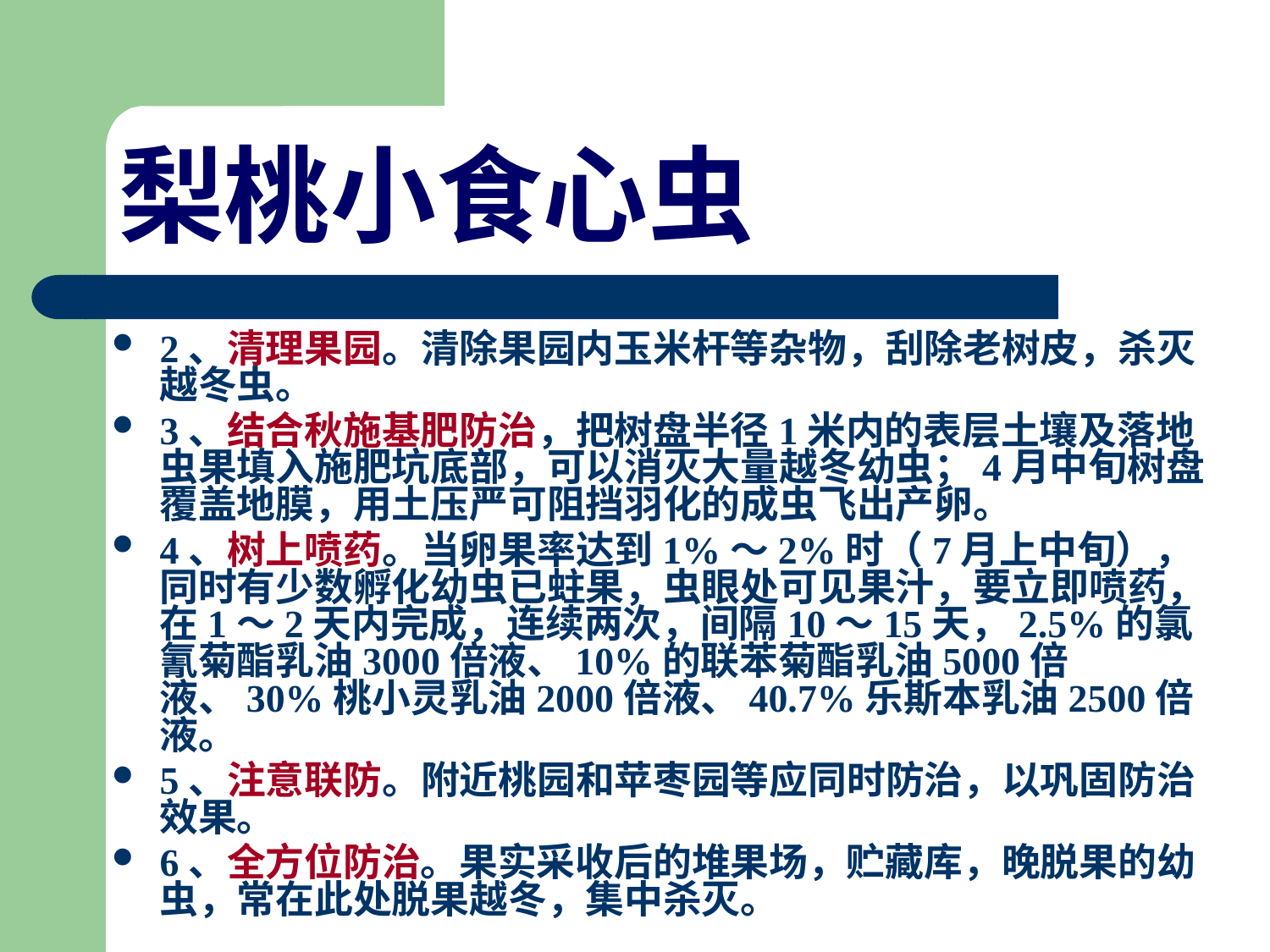

# 梨桃小食心虫
2、清理果园。清除果园内玉米杆等杂物，刮除老树皮，杀灭越冬虫。
3、结合秋施基肥防治，把树盘半径1米内的表层土壤及落地虫果填入施肥坑底部，可以消灭大量越冬幼虫；4月中旬树盘覆盖地膜，用土压严可阻挡羽化的成虫飞出产卵。
4、树上喷药。当卵果率达到1%～2%时（7月上中旬），同时有少数孵化幼虫已蛀果，虫眼处可见果汁，要立即喷药，在1～2天内完成，连续两次，间隔10～15天，2.5%的氯氰菊酯乳油3000倍液、10%的联苯菊酯乳油5000倍液、30%桃小灵乳油2000倍液、40.7%乐斯本乳油2500倍液。
5、注意联防。附近桃园和苹枣园等应同时防治，以巩固防治效果。
6、全方位防治。果实采收后的堆果场，贮藏库，晚脱果的幼虫，常在此处脱果越冬，集中杀灭。